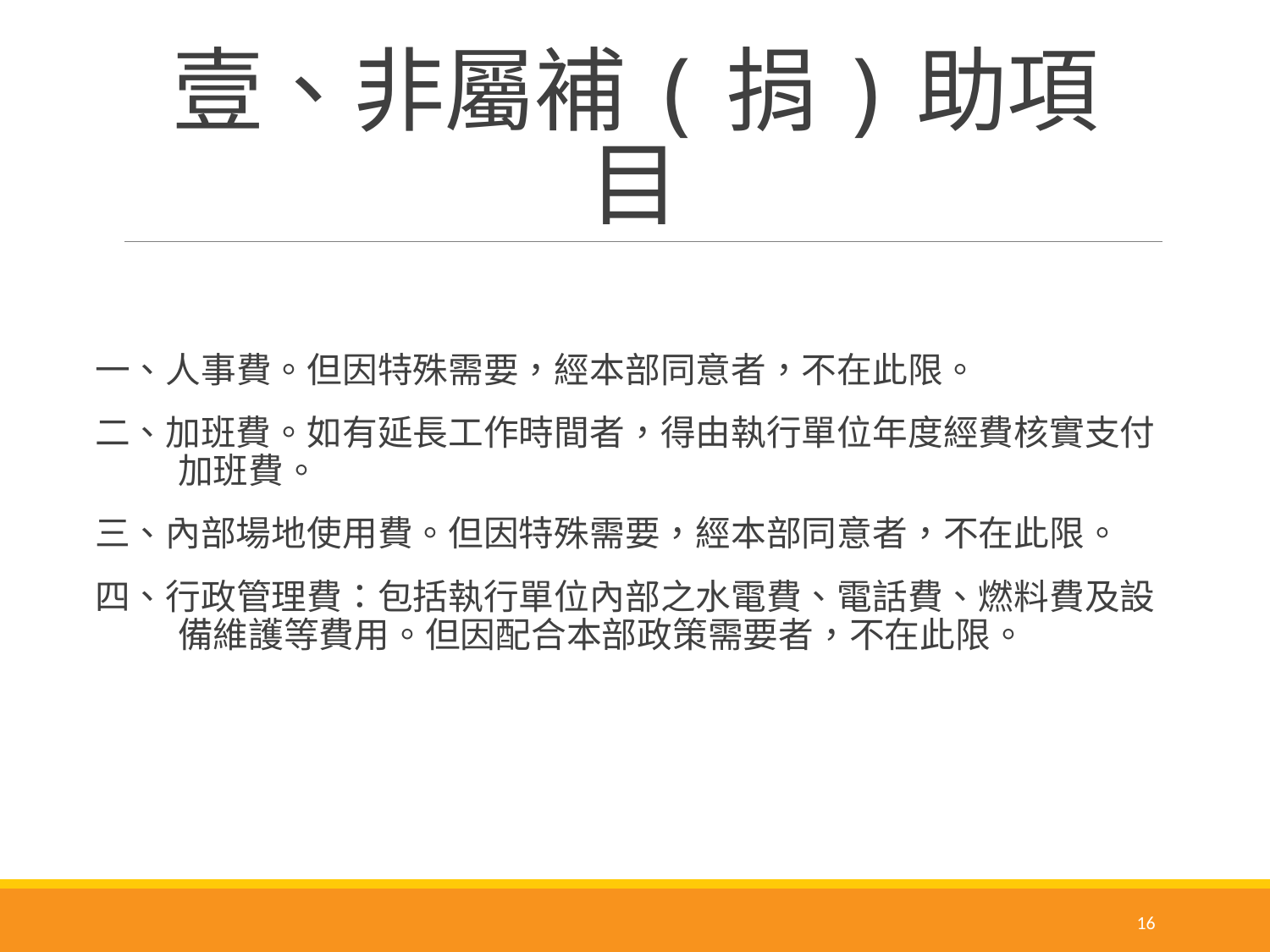

# 壹、非屬補(捐)助項目
一、人事費。但因特殊需要，經本部同意者，不在此限。
二、加班費。如有延長工作時間者，得由執行單位年度經費核實支付加班費。
三、內部場地使用費。但因特殊需要，經本部同意者，不在此限。
四、行政管理費：包括執行單位內部之水電費、電話費、燃料費及設備維護等費用。但因配合本部政策需要者，不在此限。
16